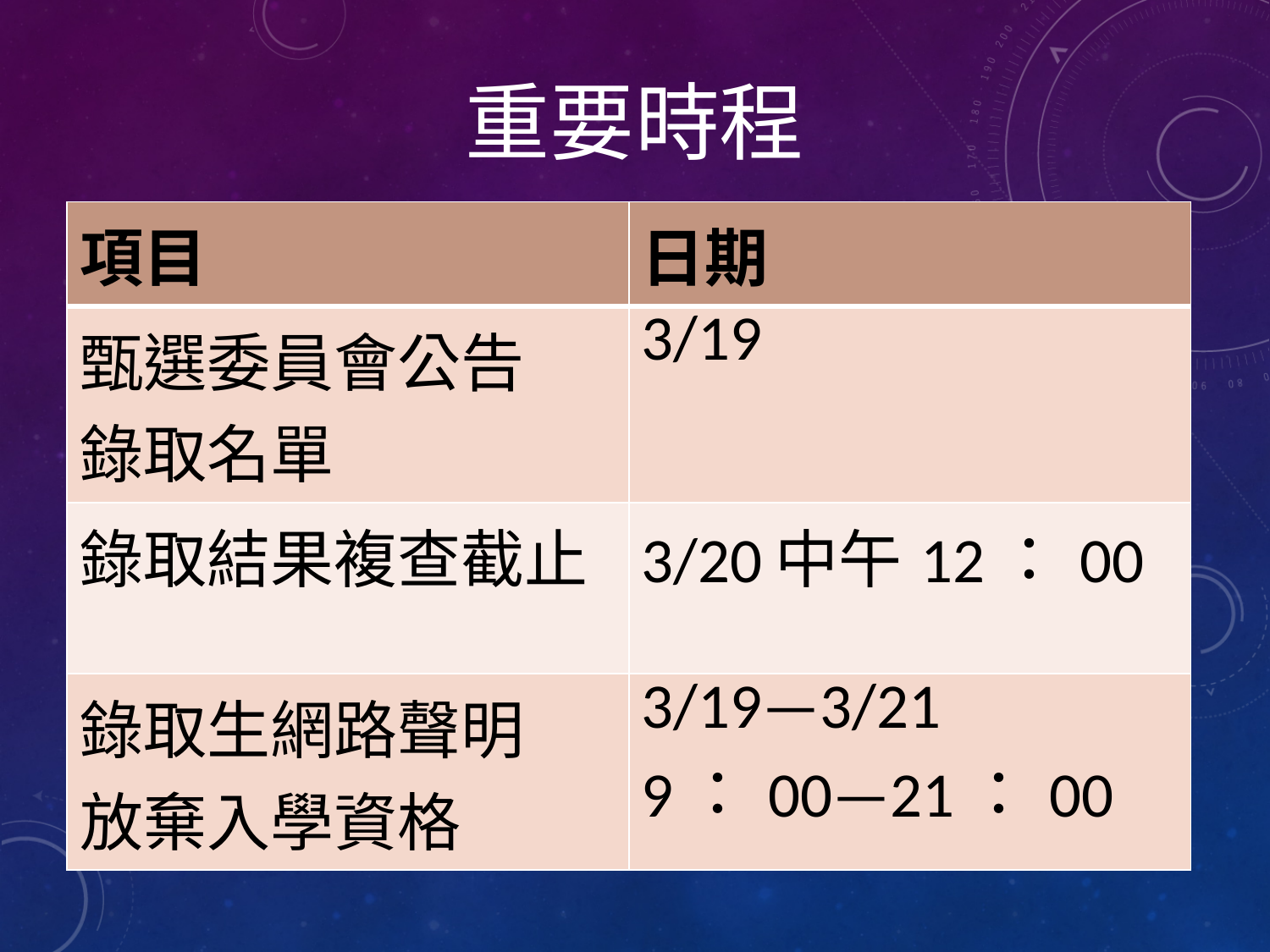

重要時程
| 項目 | 日期 |
| --- | --- |
| 甄選委員會公告 錄取名單 | 3/19 |
| 錄取結果複查截止 | 3/20中午12：00 |
| 錄取生網路聲明 放棄入學資格 | 3/19—3/21 9：00—21：00 |